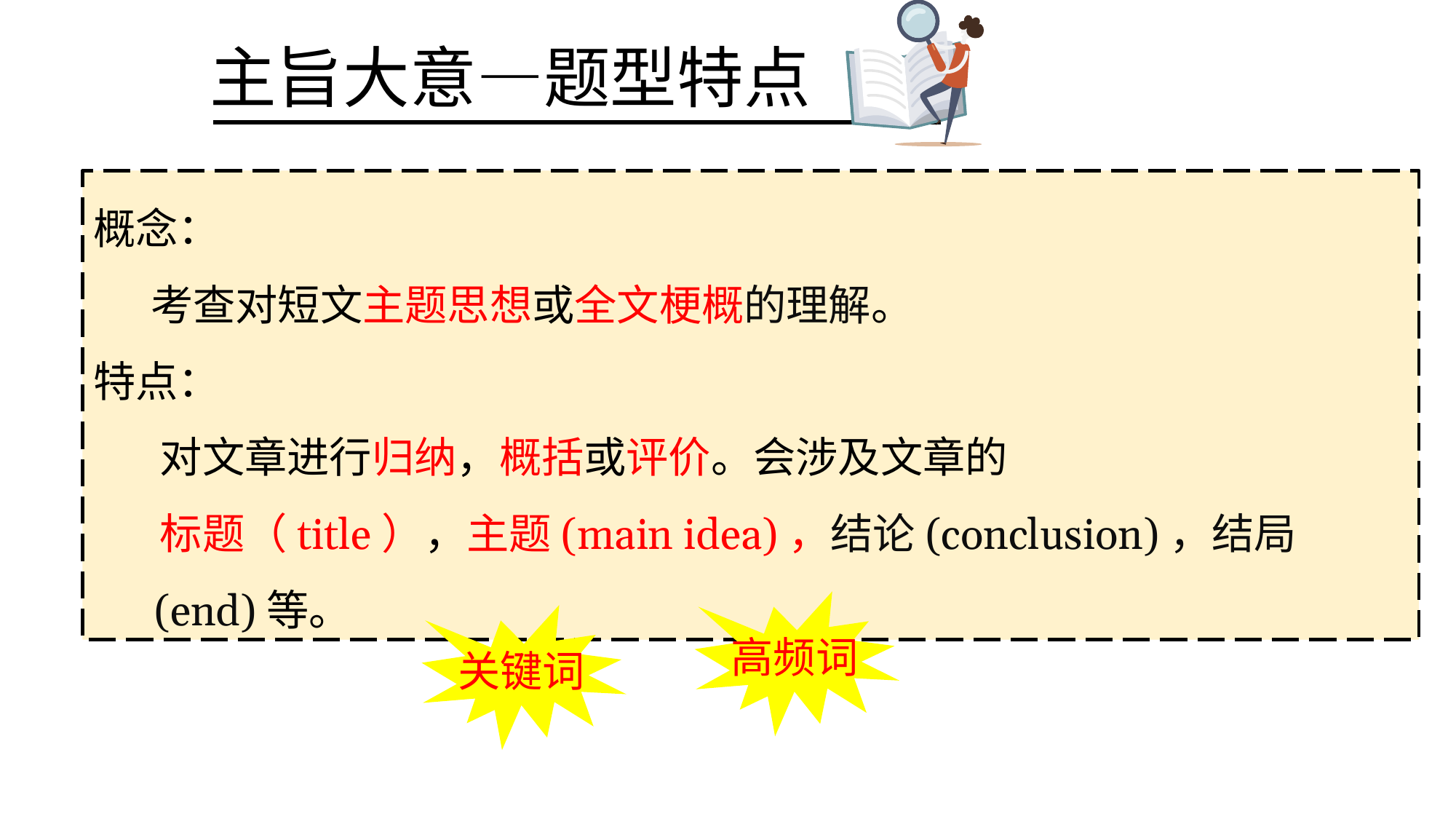

主旨大意—题型特点
概念：
     考查对短文主题思想或全文梗概的理解。
特点：
      对文章进行归纳，概括或评价。会涉及文章的
      标题（title），主题(main idea)，结论(conclusion)，结局(end)等。

高频词

关键词